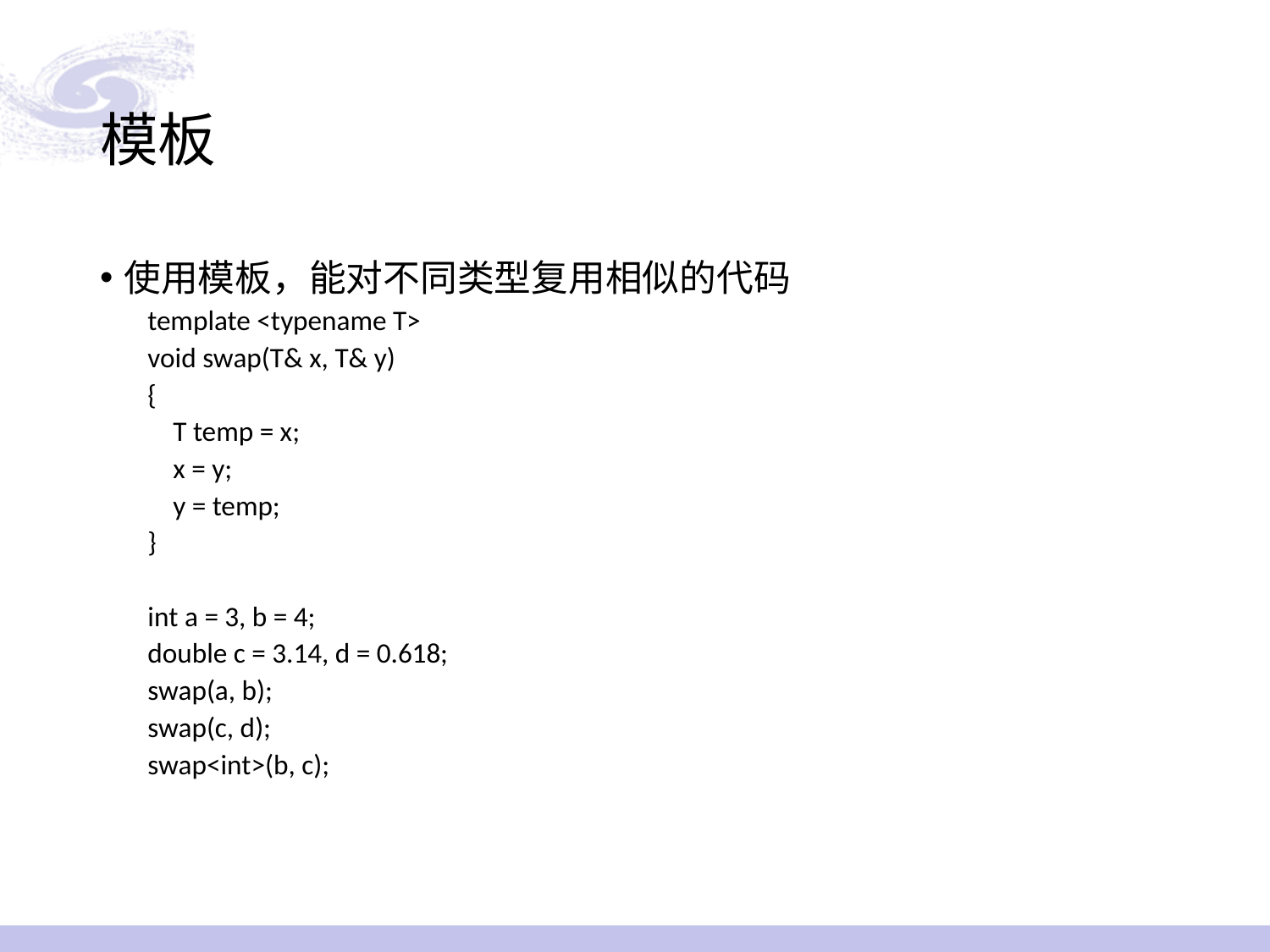

# 模板
使用模板，能对不同类型复用相似的代码
template <typename T>
void swap(T& x, T& y)
{
    T temp = x;
    x = y;
    y = temp;
}

int a = 3, b = 4;
double c = 3.14, d = 0.618;
swap(a, b);
swap(c, d);
swap<int>(b, c);